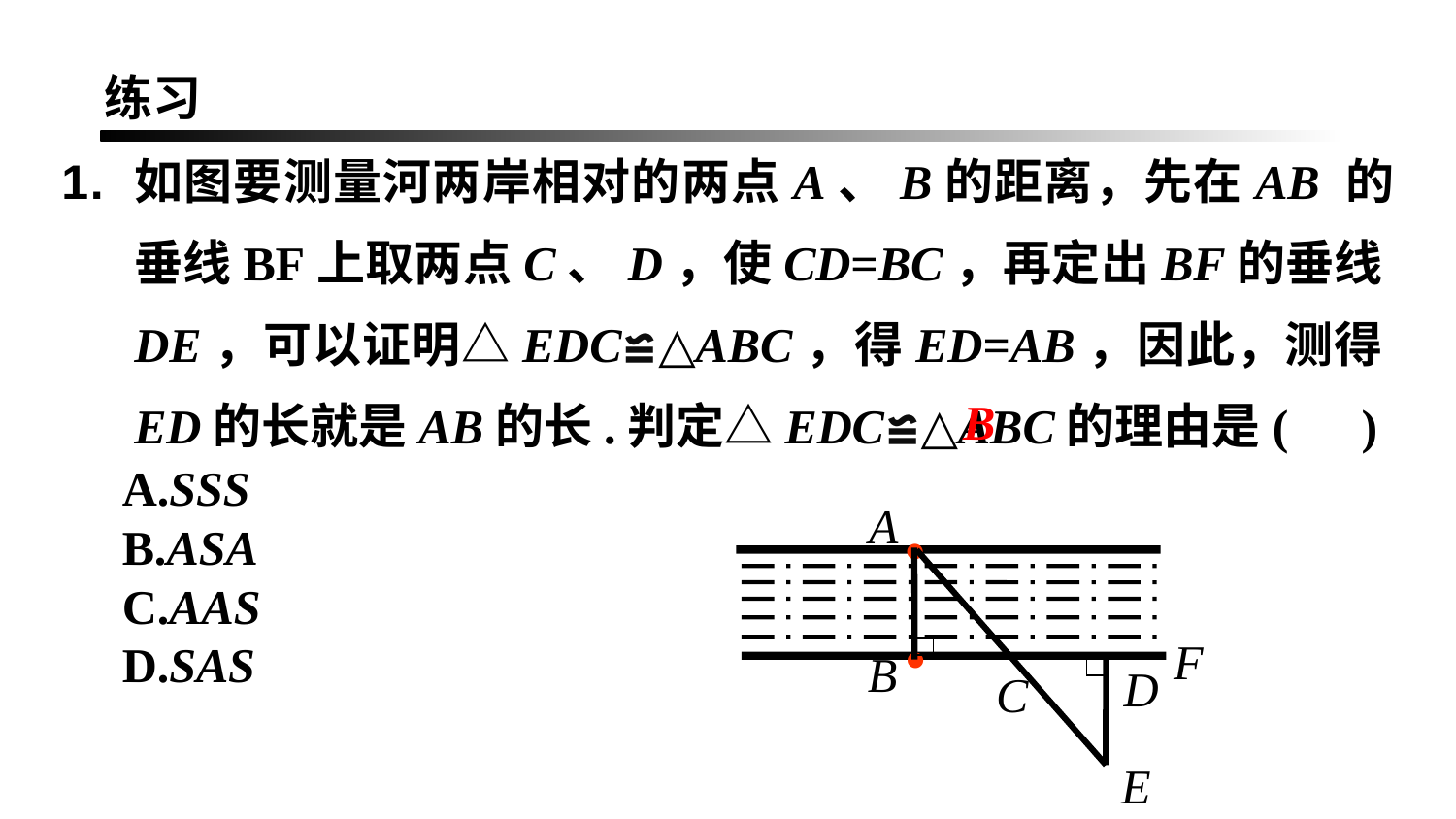

练习
如图要测量河两岸相对的两点A、B的距离，先在AB 的垂线BF上取两点C、D，使CD=BC，再定出BF的垂线DE，可以证明△EDC≌△ABC，得ED=AB，因此，测得ED的长就是AB的长.判定△EDC≌△ABC的理由是(      )
     A.SSS
     B.ASA
     C.AAS
     D.SAS
B
A
●

F
●

B
D
C

E